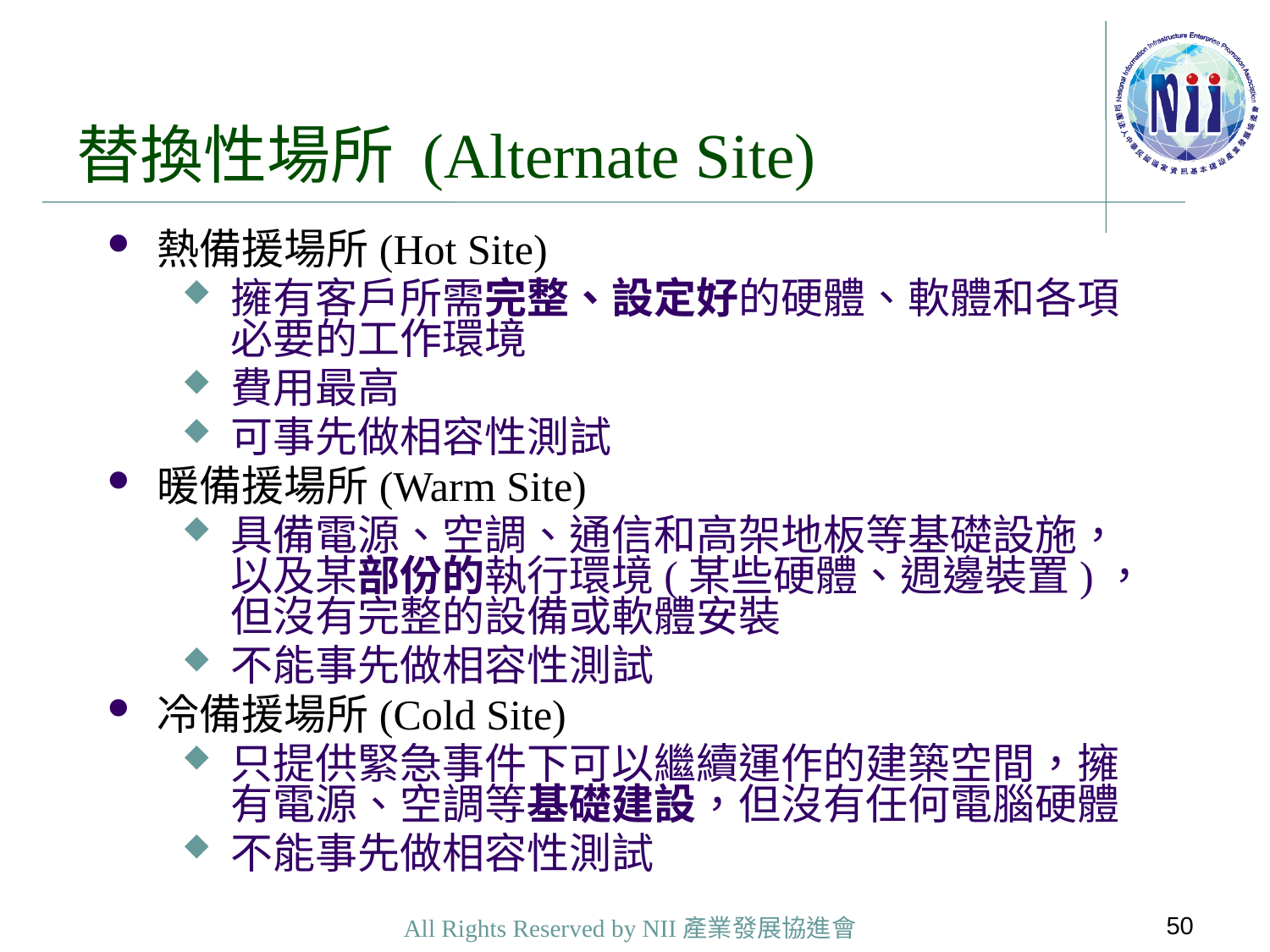

# 替換性場所 (Alternate Site)
熱備援場所(Hot Site)
擁有客戶所需完整、設定好的硬體、軟體和各項必要的工作環境
費用最高
可事先做相容性測試
暖備援場所(Warm Site)
具備電源、空調、通信和高架地板等基礎設施，以及某部份的執行環境(某些硬體、週邊裝置)，但沒有完整的設備或軟體安裝
不能事先做相容性測試
冷備援場所(Cold Site)
只提供緊急事件下可以繼續運作的建築空間，擁有電源、空調等基礎建設，但沒有任何電腦硬體
不能事先做相容性測試

50
All Rights Reserved by NII產業發展協進會